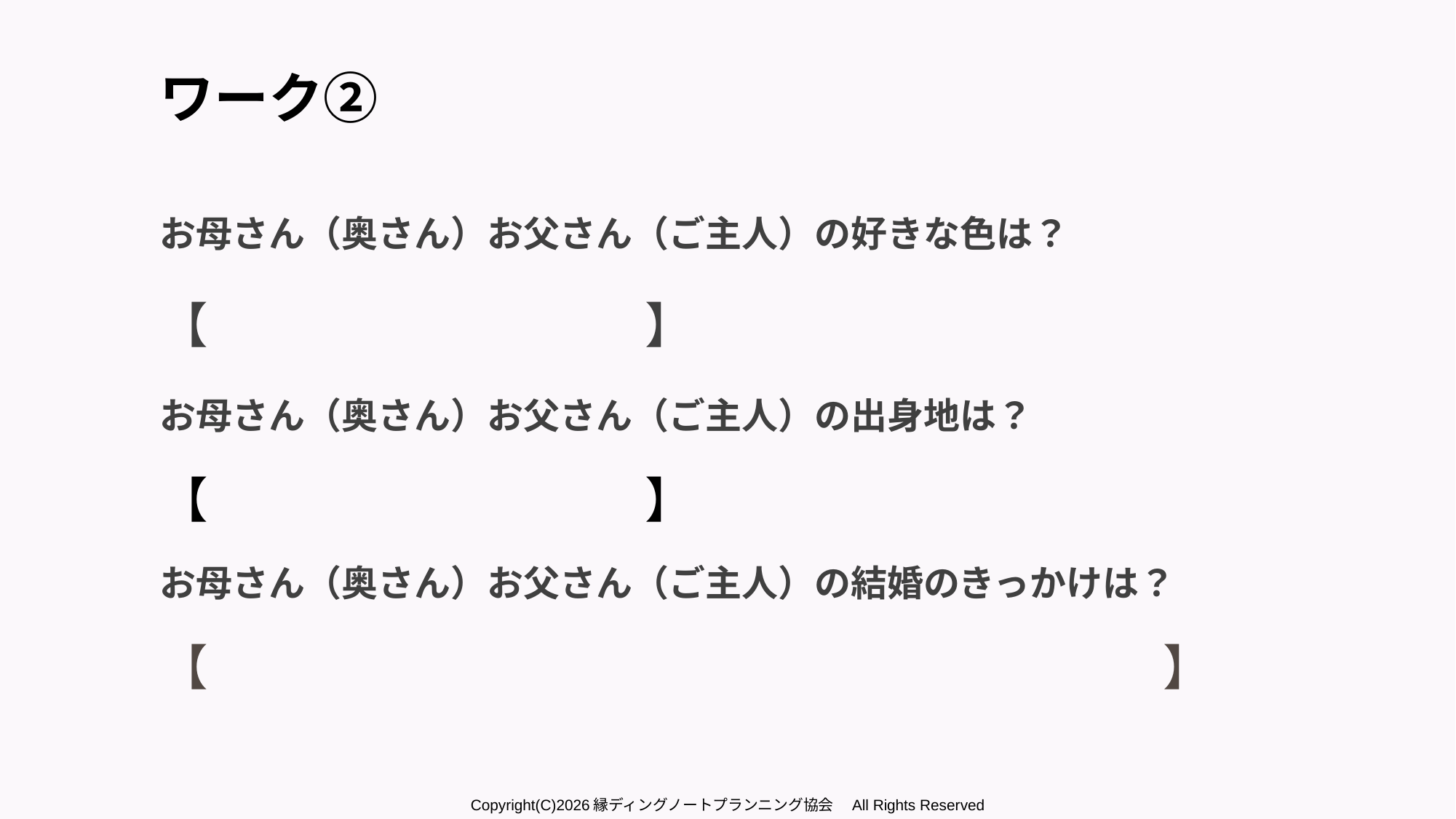

ワーク②

お母さん（奥さん）お父さん（ご主人）の好きな色は？

【　　　　　　　　　】

お母さん（奥さん）お父さん（ご主人）の出身地は？

【　　　　　　　　　　　　　　　　】

お母さん（奥さん）お父さん（ご主人）の結婚のきっかけは？

【　　　　　　　　　　　　　　　　　　　　　　　　　　　　　　　　　　　】

Copyright(C)2026縁ディングノートプランニング協会　All Rights Reserved